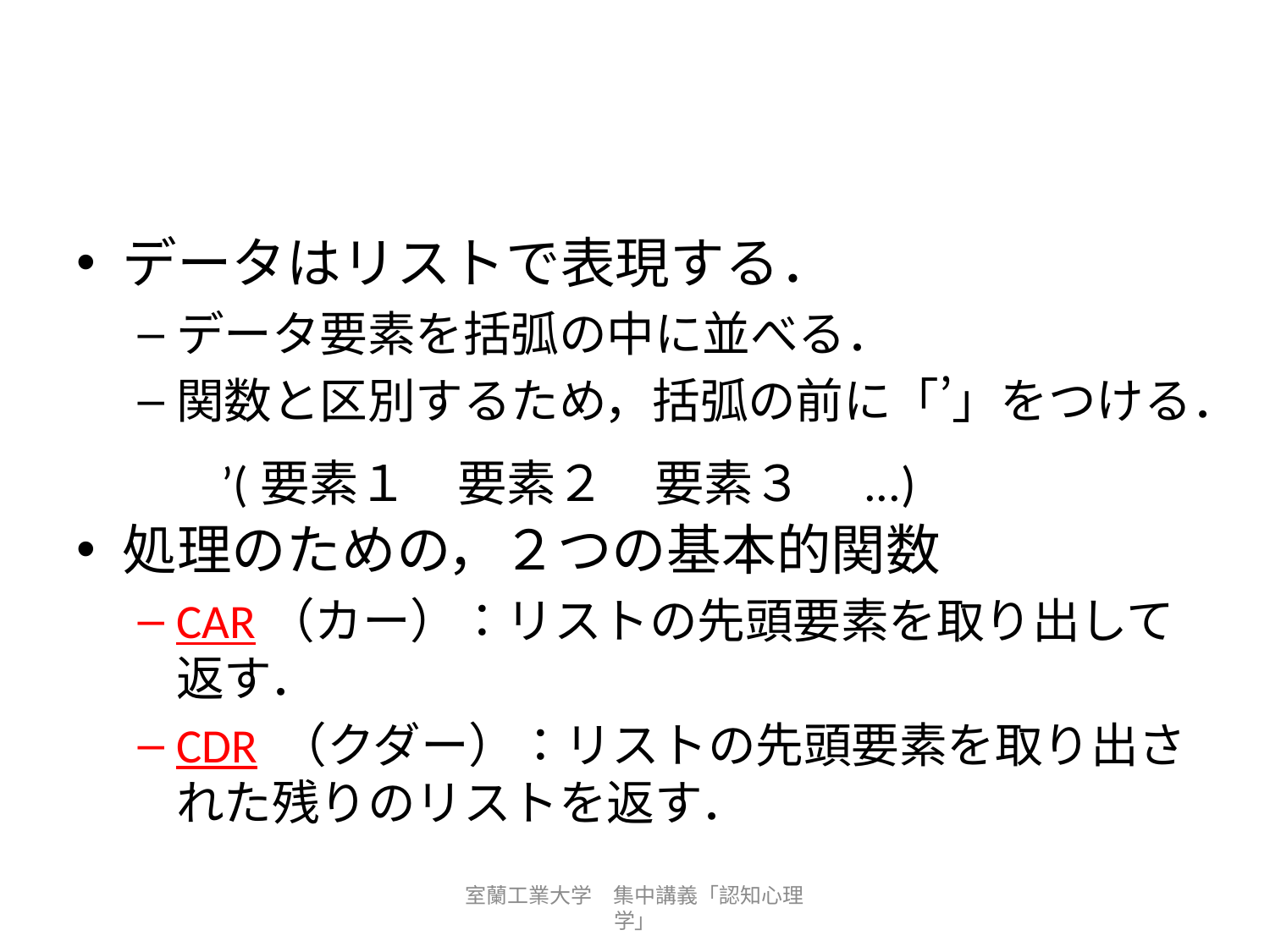

#
データはリストで表現する．
データ要素を括弧の中に並べる．
関数と区別するため，括弧の前に「’」をつける．

処理のための，２つの基本的関数
CAR（カー）：リストの先頭要素を取り出して返す．
CDR （クダー）：リストの先頭要素を取り出された残りのリストを返す．

’(要素１　要素２　要素３　...)
室蘭工業大学　集中講義「認知心理学」